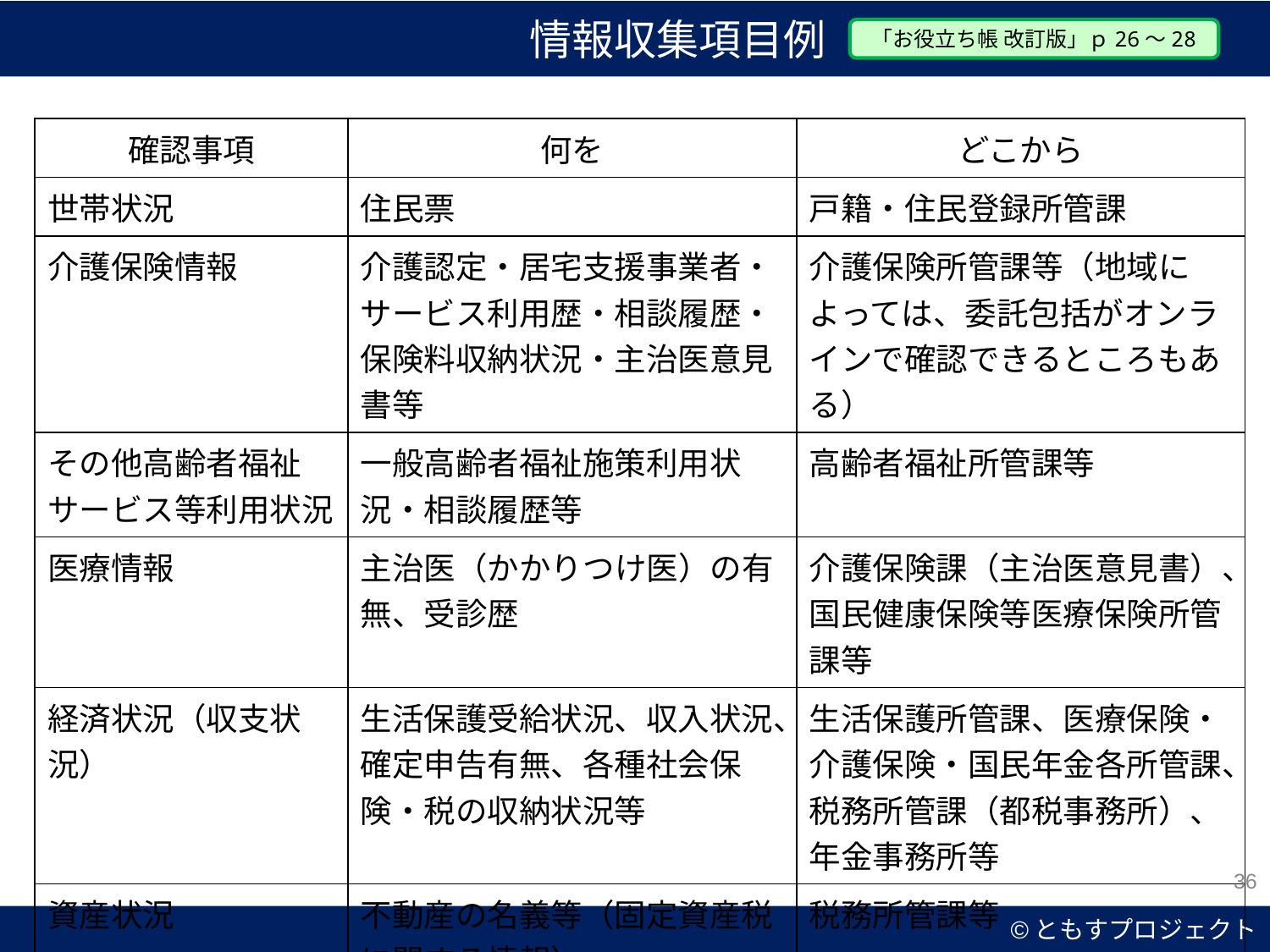

情報収集項目例
「お役立ち帳 改訂版」ｐ26～28
| 確認事項 | 何を | どこから |
| --- | --- | --- |
| 世帯状況 | 住民票 | 戸籍・住民登録所管課 |
| 介護保険情報 | 介護認定・居宅支援事業者・サービス利用歴・相談履歴・保険料収納状況・主治医意見書等 | 介護保険所管課等（地域によっては、委託包括がオンラインで確認できるところもある） |
| その他高齢者福祉サービス等利用状況 | 一般高齢者福祉施策利用状況・相談履歴等 | 高齢者福祉所管課等 |
| 医療情報 | 主治医（かかりつけ医）の有無、受診歴 | 介護保険課（主治医意見書）、国民健康保険等医療保険所管課等 |
| 経済状況（収支状況） | 生活保護受給状況、収入状況、確定申告有無、各種社会保険・税の収納状況等 | 生活保護所管課、医療保険・介護保険・国民年金各所管課、税務所管課（都税事務所）、年金事務所等 |
| 資産状況 | 不動産の名義等（固定資産税に関する情報） | 税務所管課等 |
36
©ともすプロジェクト